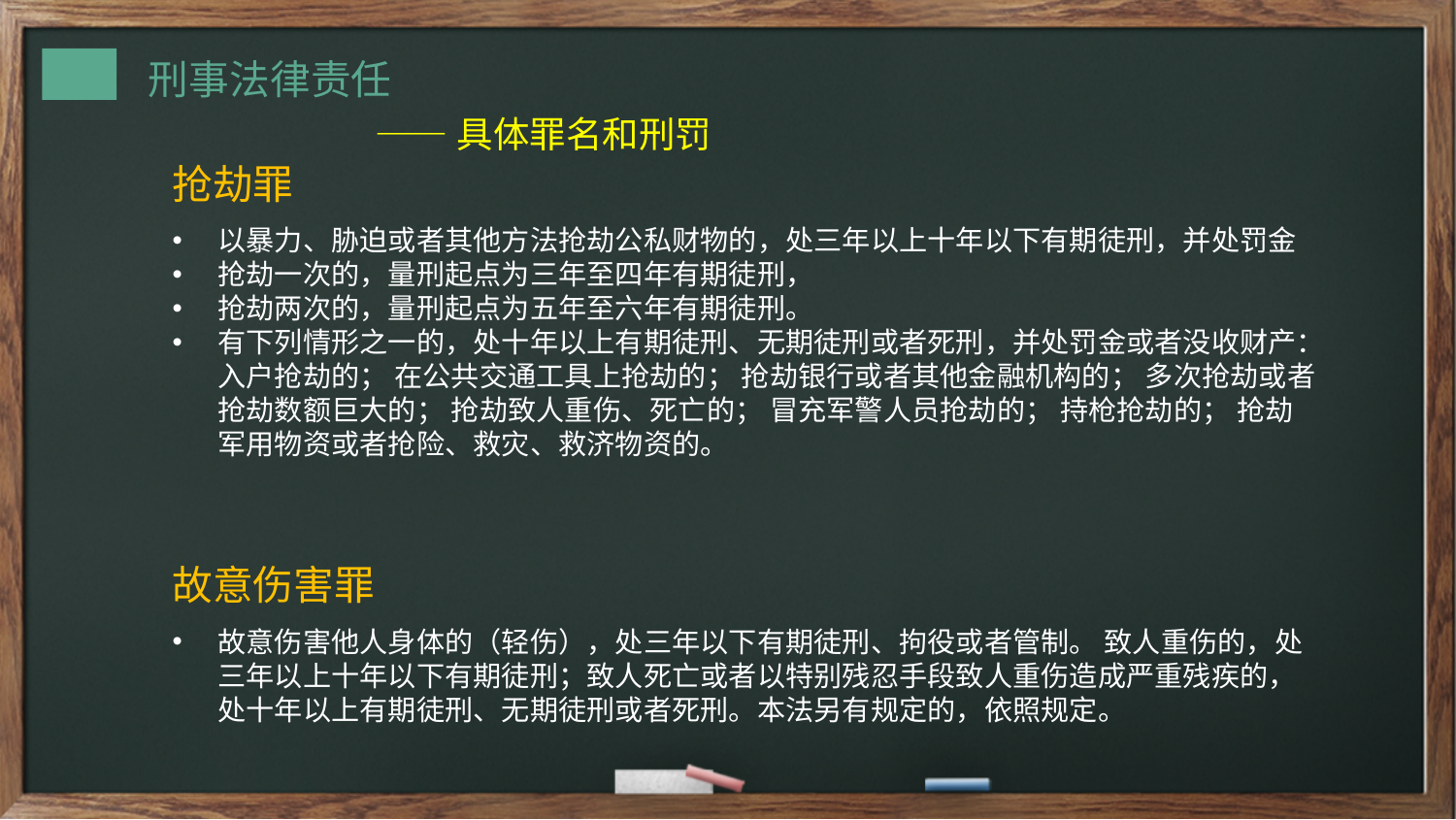

——具体罪名和刑罚
抢劫罪
以暴力、胁迫或者其他方法抢劫公私财物的，处三年以上十年以下有期徒刑，并处罚金
抢劫一次的，量刑起点为三年至四年有期徒刑，
抢劫两次的，量刑起点为五年至六年有期徒刑。
有下列情形之一的，处十年以上有期徒刑、无期徒刑或者死刑，并处罚金或者没收财产：入户抢劫的； 在公共交通工具上抢劫的； 抢劫银行或者其他金融机构的； 多次抢劫或者抢劫数额巨大的； 抢劫致人重伤、死亡的； 冒充军警人员抢劫的； 持枪抢劫的； 抢劫军用物资或者抢险、救灾、救济物资的。
故意伤害罪
故意伤害他人身体的（轻伤），处三年以下有期徒刑、拘役或者管制。 致人重伤的，处三年以上十年以下有期徒刑；致人死亡或者以特别残忍手段致人重伤造成严重残疾的，处十年以上有期徒刑、无期徒刑或者死刑。本法另有规定的，依照规定。